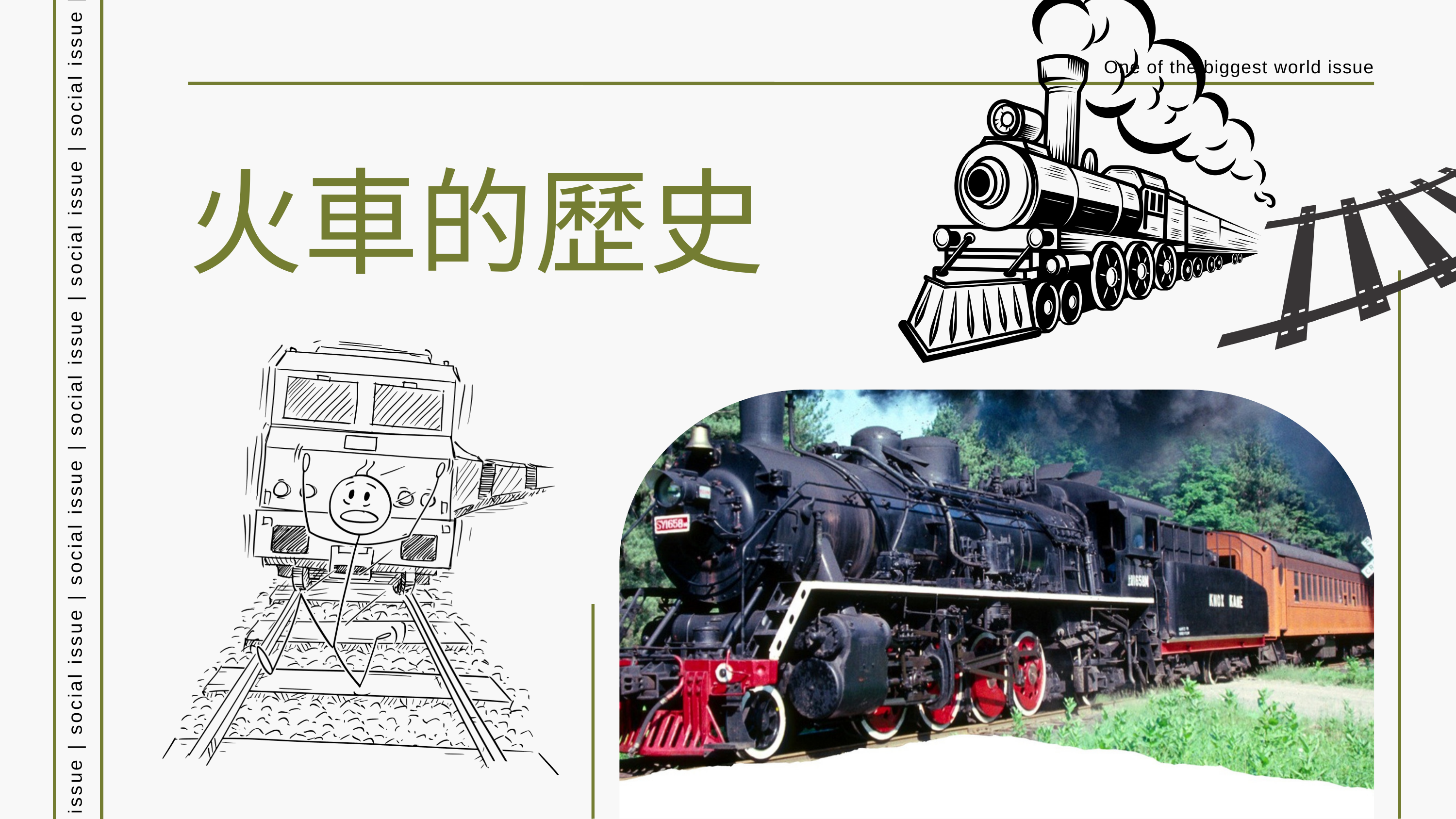

One of the biggest world issue

火車的歷史

social issue | social issue | social issue | social issue | social issue | social issue | social